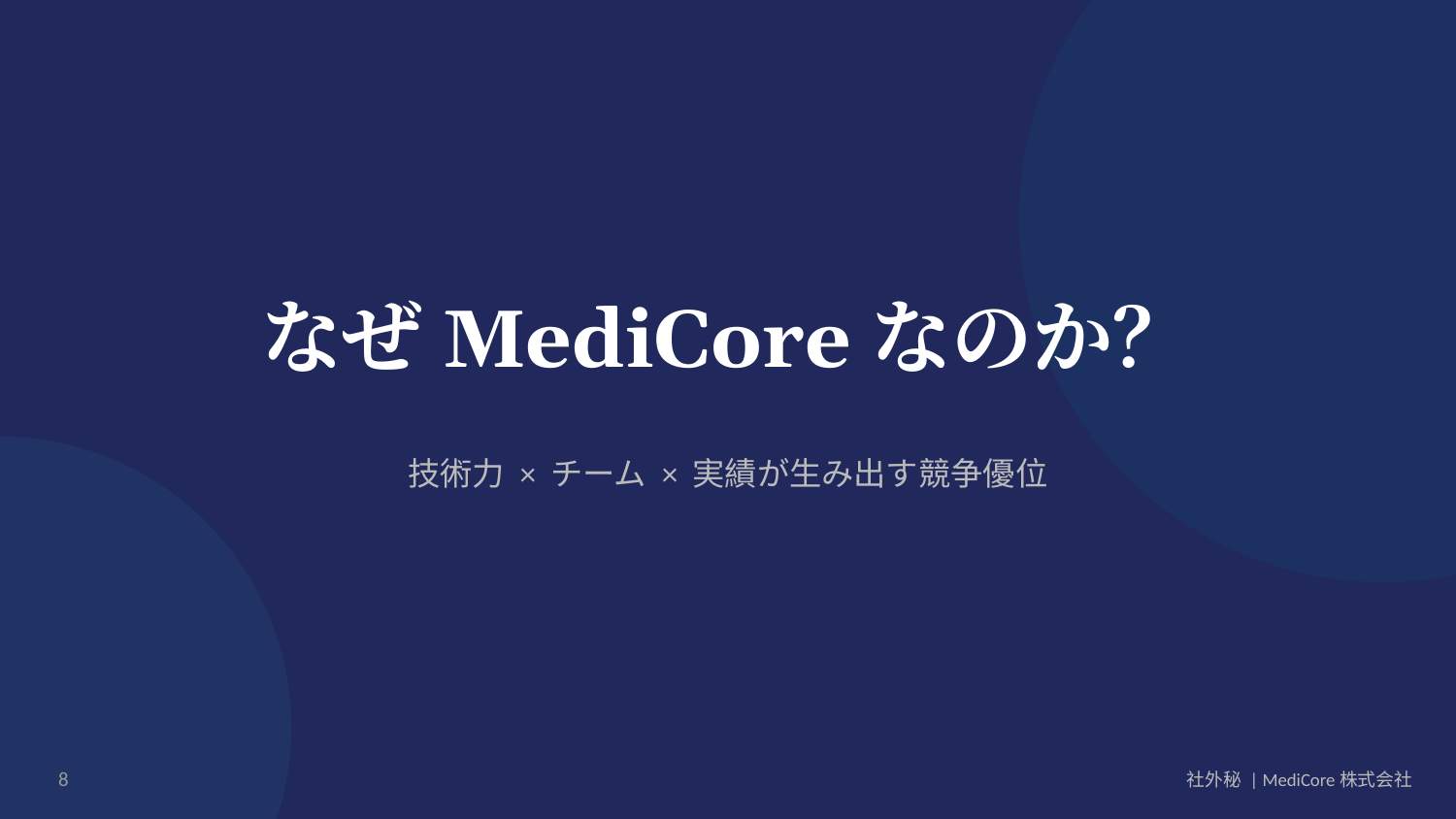

なぜMediCoreなのか？

技術力 × チーム × 実績が生み出す競争優位
8
社外秘 | MediCore株式会社